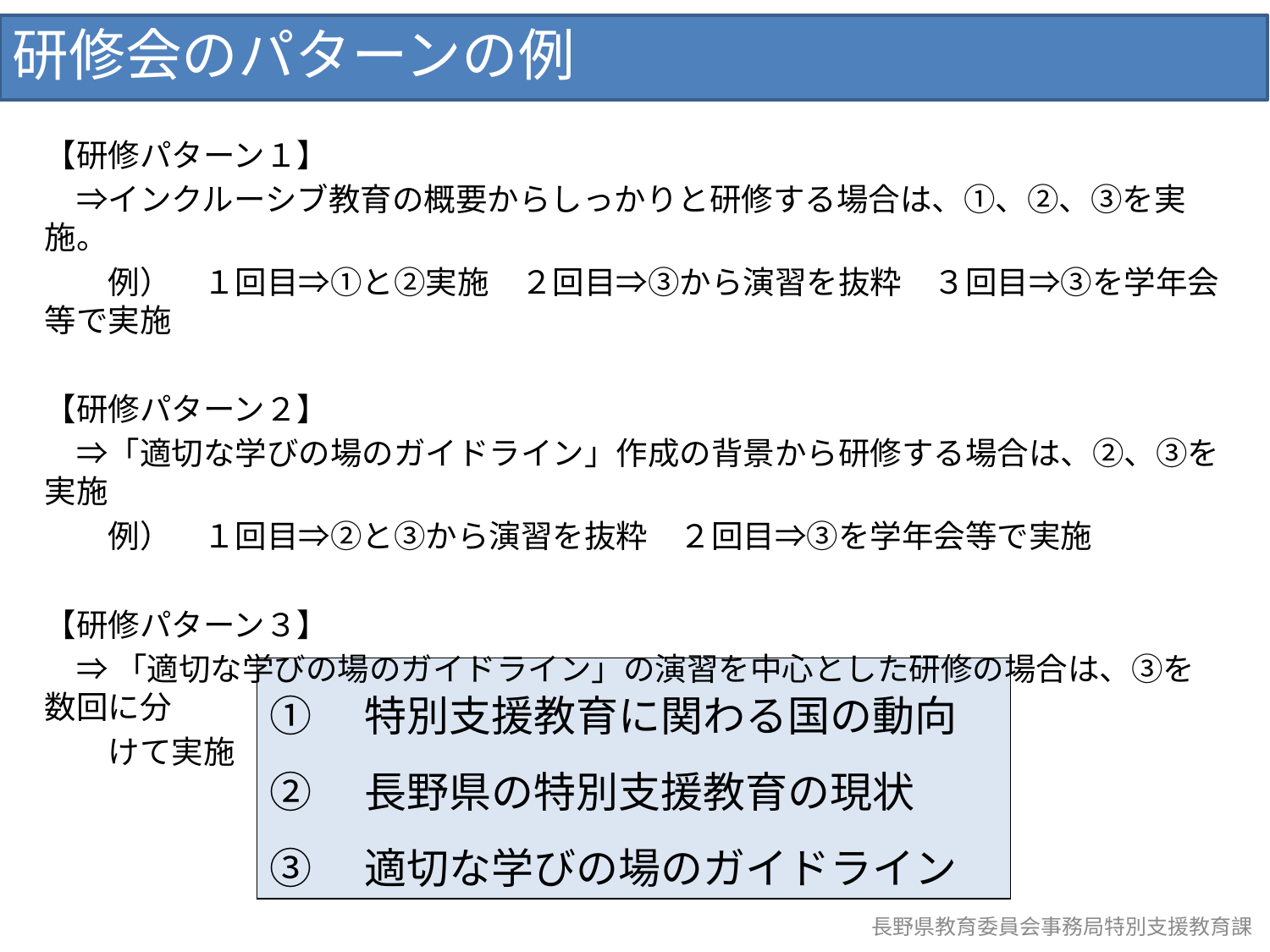

研修会のパターンの例
【研修パターン１】
　⇒インクルーシブ教育の概要からしっかりと研修する場合は、①、②、③を実施。
　　例）　１回目⇒①と②実施　２回目⇒③から演習を抜粋　３回目⇒③を学年会等で実施

【研修パターン２】
　⇒「適切な学びの場のガイドライン」作成の背景から研修する場合は、②、③を実施
　　例）　１回目⇒②と③から演習を抜粋　２回目⇒③を学年会等で実施

【研修パターン３】
　⇒ 「適切な学びの場のガイドライン」の演習を中心とした研修の場合は、③を数回に分
　　けて実施

①　特別支援教育に関わる国の動向
②　長野県の特別支援教育の現状
③　適切な学びの場のガイドライン
長野県教育委員会事務局特別支援教育課